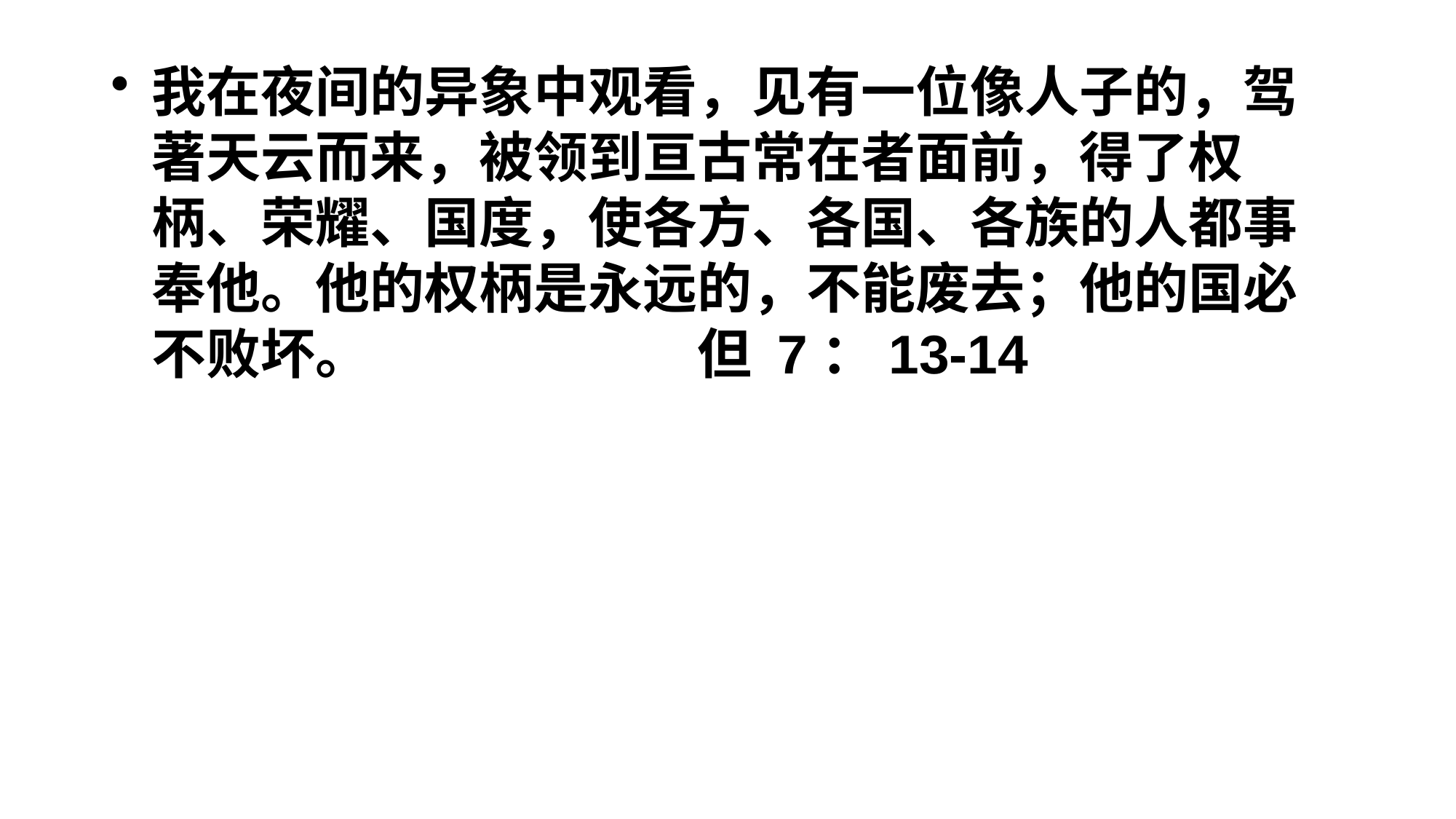

我在夜间的异象中观看，见有一位像人子的，驾著天云而来，被领到亘古常在者面前，得了权柄、荣耀、国度，使各方、各国、各族的人都事奉他。他的权柄是永远的，不能废去；他的国必不败坏。 			但 7：13-14